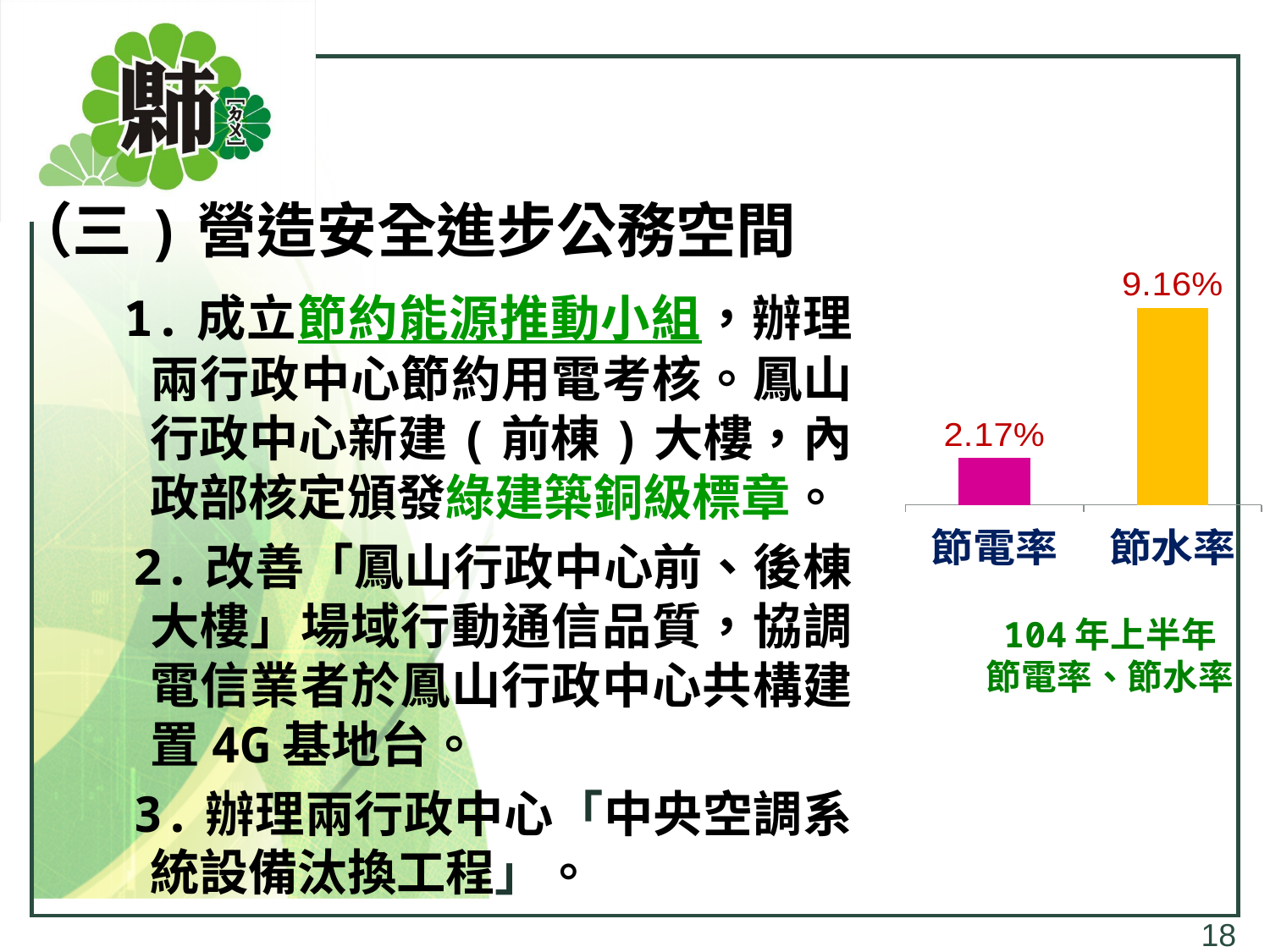

（三)營造安全進步公務空間
   1.成立節約能源推動小組，辦理兩行政中心節約用電考核。鳳山行政中心新建(前棟)大樓，內政部核定頒發綠建築銅級標章。
    2.改善「鳳山行政中心前、後棟大樓」場域行動通信品質，協調電信業者於鳳山行政中心共構建置4G基地台。
    3.辦理兩行政中心「中央空調系統設備汰換工程」。

### Chart

| Category | 人 |
|---|---|
| 節電率 | 0.0217 |
| 節水率 | 0.09160000000000001 |
104年上半年
節電率、節水率